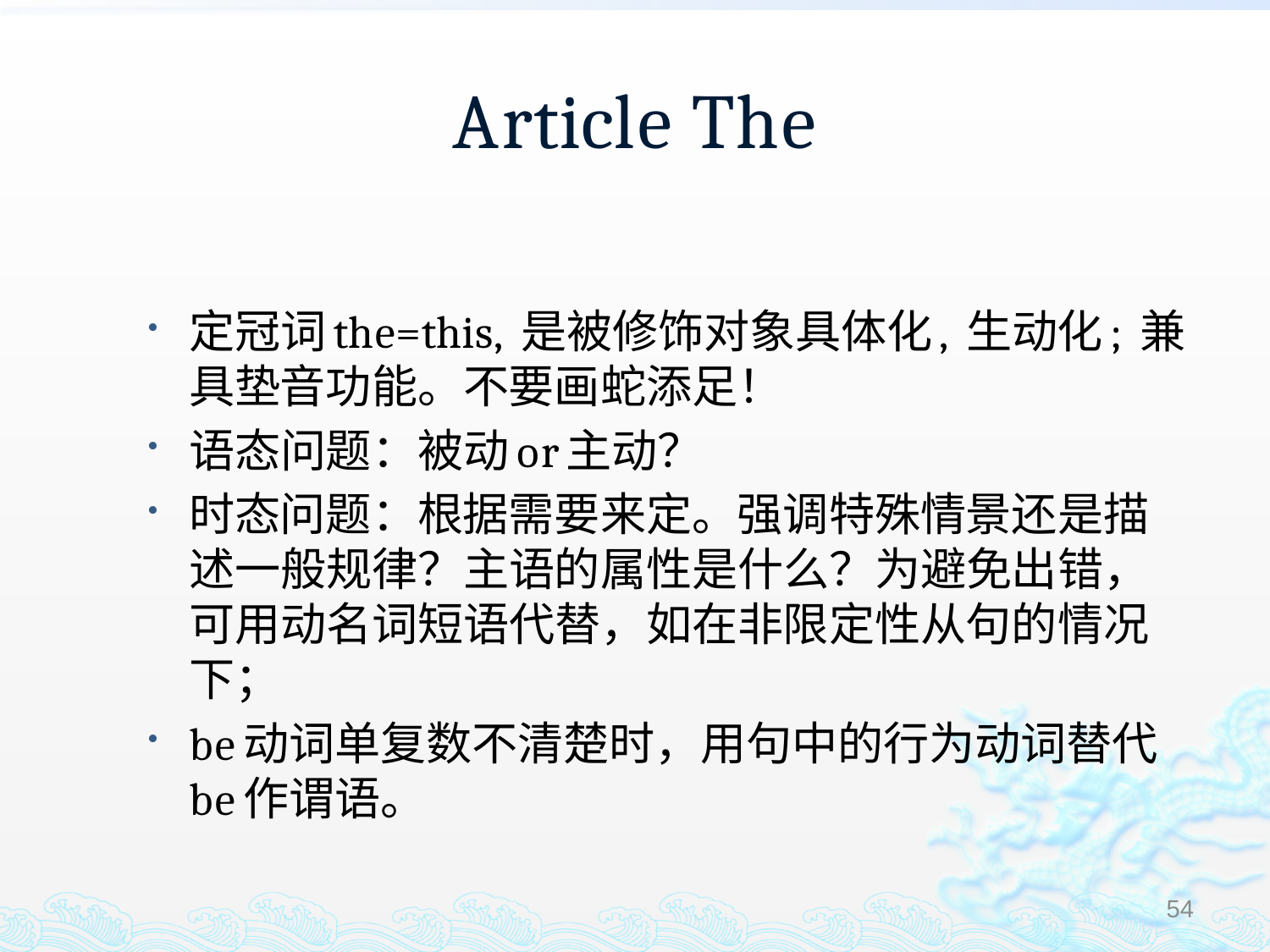

# Article The
定冠词the=this, 是被修饰对象具体化, 生动化; 兼具垫音功能。不要画蛇添足！
语态问题：被动or主动？
时态问题：根据需要来定。强调特殊情景还是描述一般规律？主语的属性是什么？为避免出错，可用动名词短语代替，如在非限定性从句的情况下；
be动词单复数不清楚时，用句中的行为动词替代be作谓语。

54